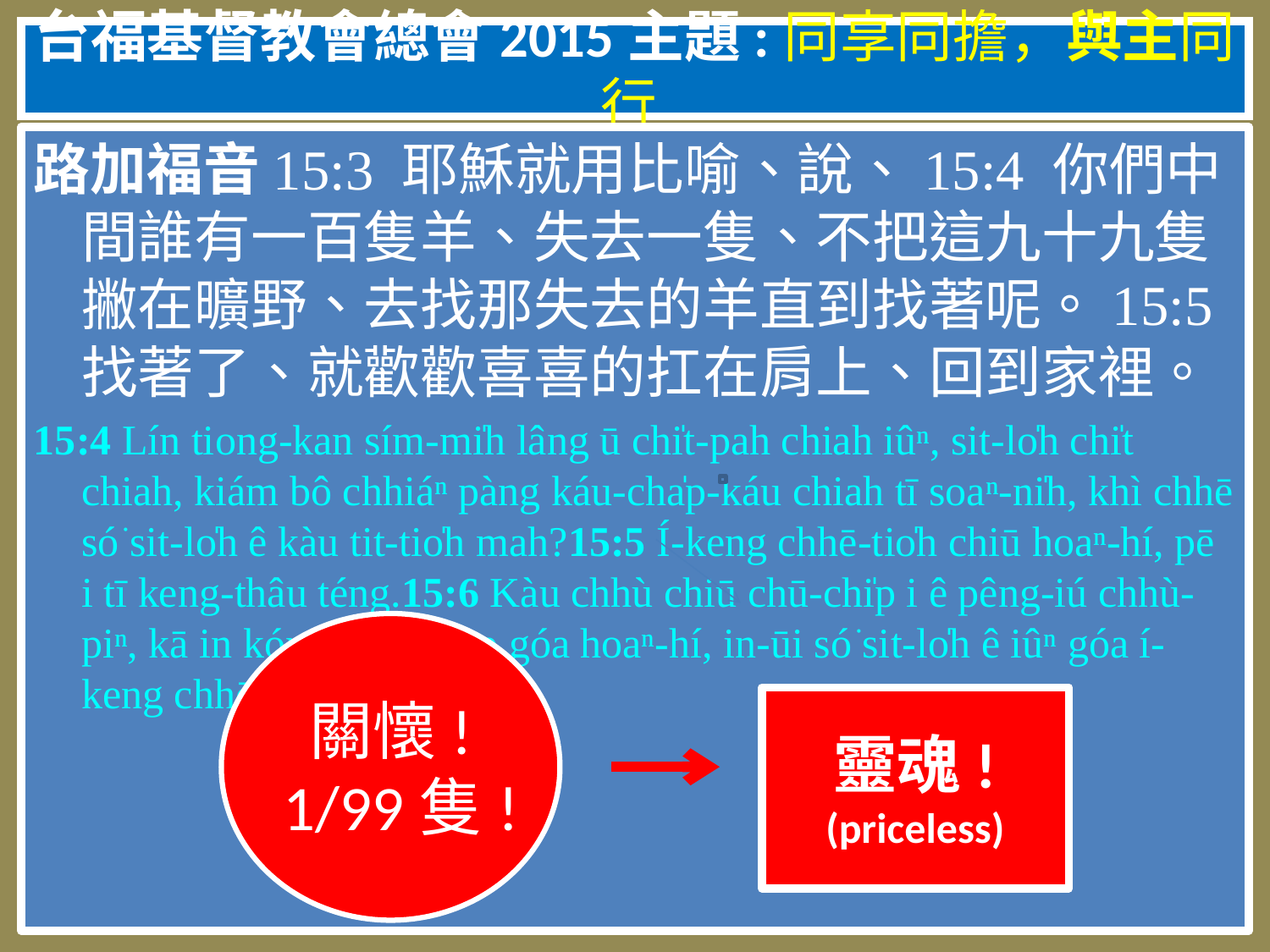

# 台福基督教會總會2015主題:同享同擔，與主同行
路加福音15:3 耶穌就用比喻、說、15:4 你們中間誰有一百隻羊、失去一隻、不把這九十九隻撇在曠野、去找那失去的羊直到找著呢。15:5 找著了、就歡歡喜喜的扛在肩上、回到家裡。
15:4 Lín tiong-kan sím-mi̍h lâng ū chi̍t-pah chiah iûⁿ, sit-lo̍h chi̍t chiah, kiám bô chhiáⁿ pàng káu-cha̍p-káu chiah tī soaⁿ-ni̍h, khì chhē só͘ sit-lo̍h ê kàu tit-tio̍h mah?15:5 Í-keng chhē-tio̍h chiū hoaⁿ-hí, pē i tī keng-thâu téng.15:6 Kàu chhù chiū chū-chi̍p i ê pêng-iú chhù-piⁿ, kā in kóng, Tio̍h kap góa hoaⁿ-hí, in-ūi só͘ sit-lo̍h ê iûⁿ góa í-keng chhē-tio̍h.

關懷!
1/99隻!
靈魂!
(priceless)